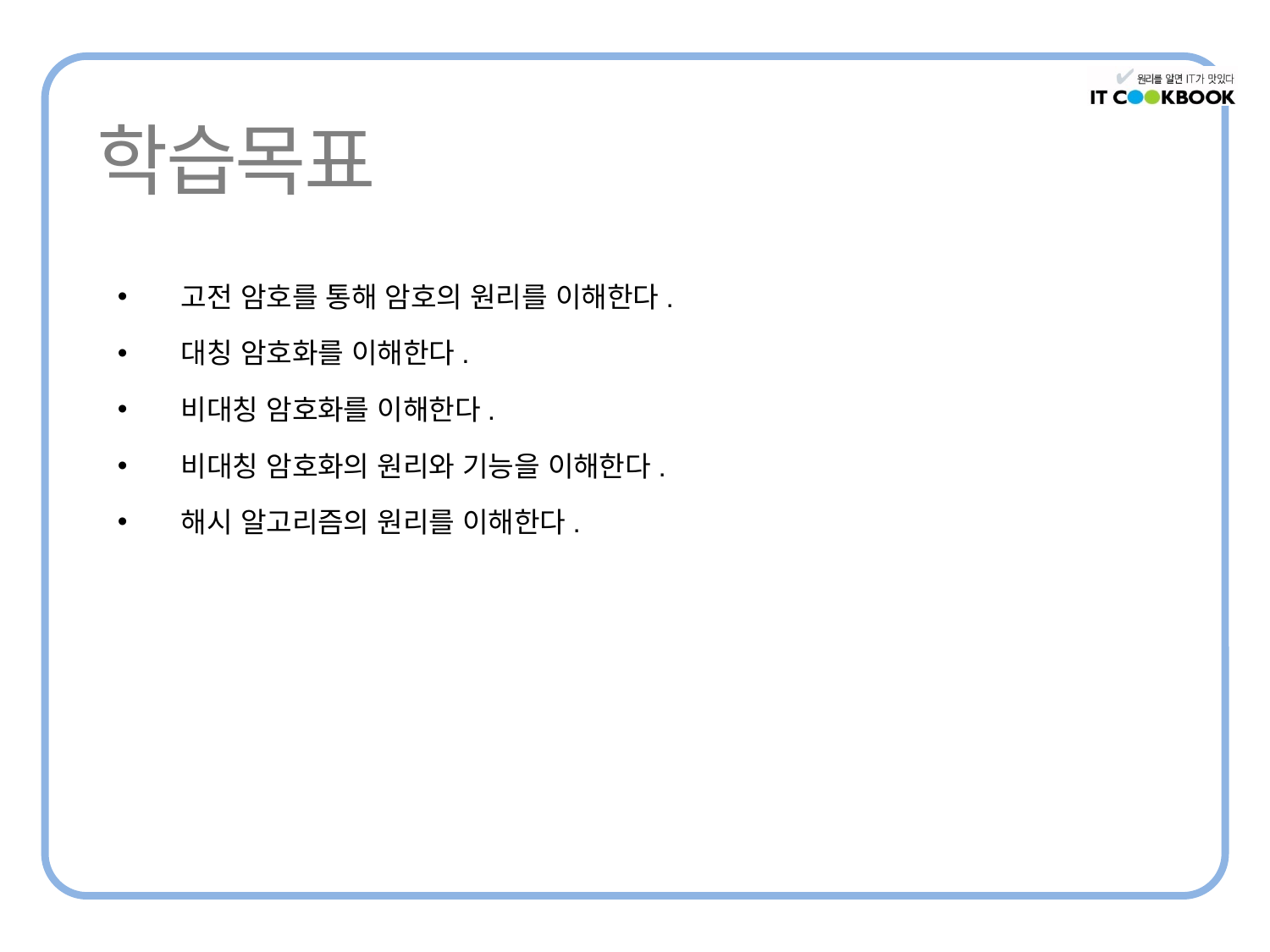

고전 암호를 통해 암호의 원리를 이해한다.
대칭 암호화를 이해한다.
비대칭 암호화를 이해한다.
비대칭 암호화의 원리와 기능을 이해한다.
해시 알고리즘의 원리를 이해한다.